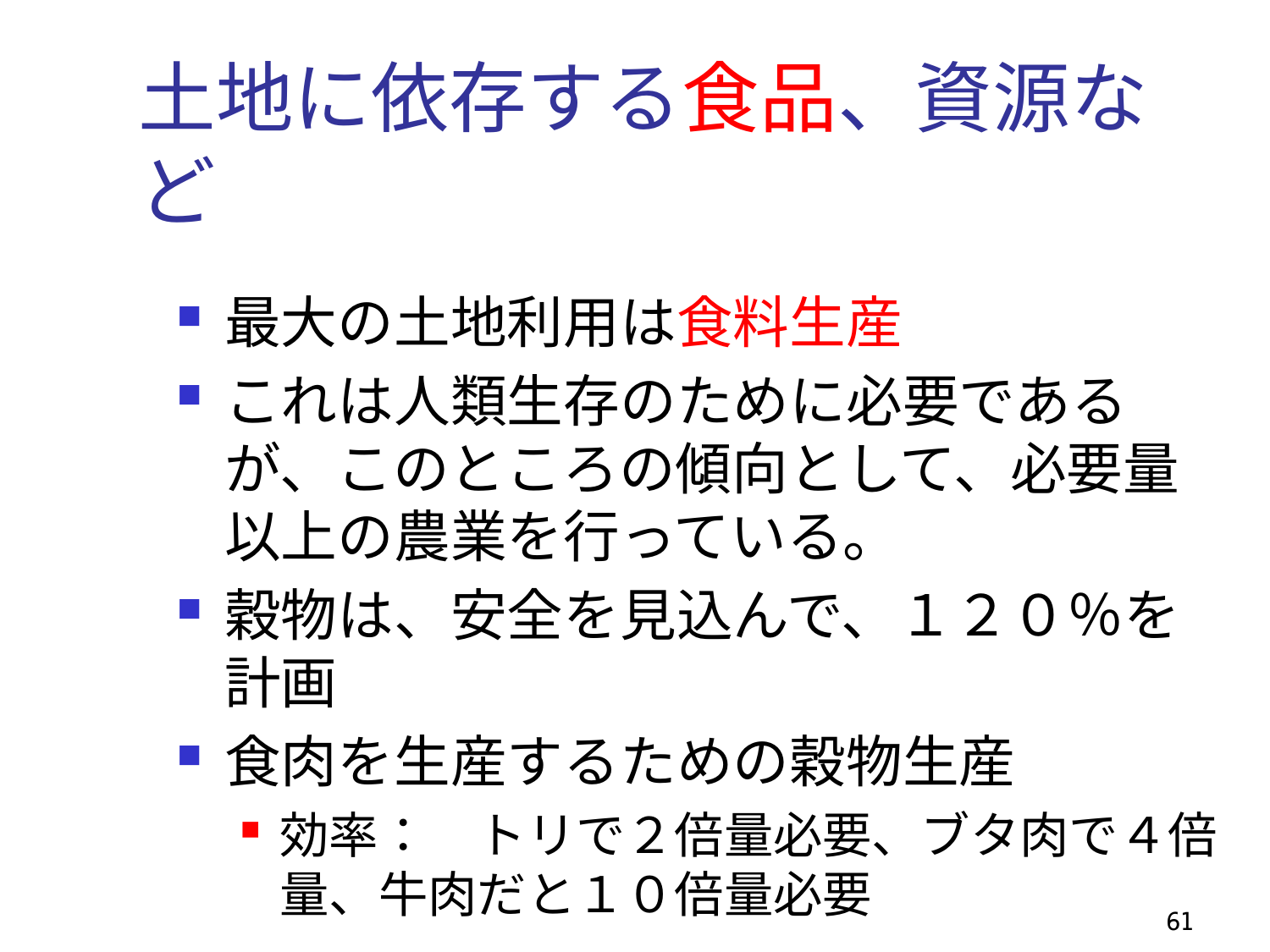

# 土地に依存する食品、資源など
最大の土地利用は食料生産
これは人類生存のために必要であるが、このところの傾向として、必要量以上の農業を行っている。
穀物は、安全を見込んで、１２０％を計画
食肉を生産するための穀物生産
効率：　トリで２倍量必要、ブタ肉で４倍量、牛肉だと１０倍量必要
61